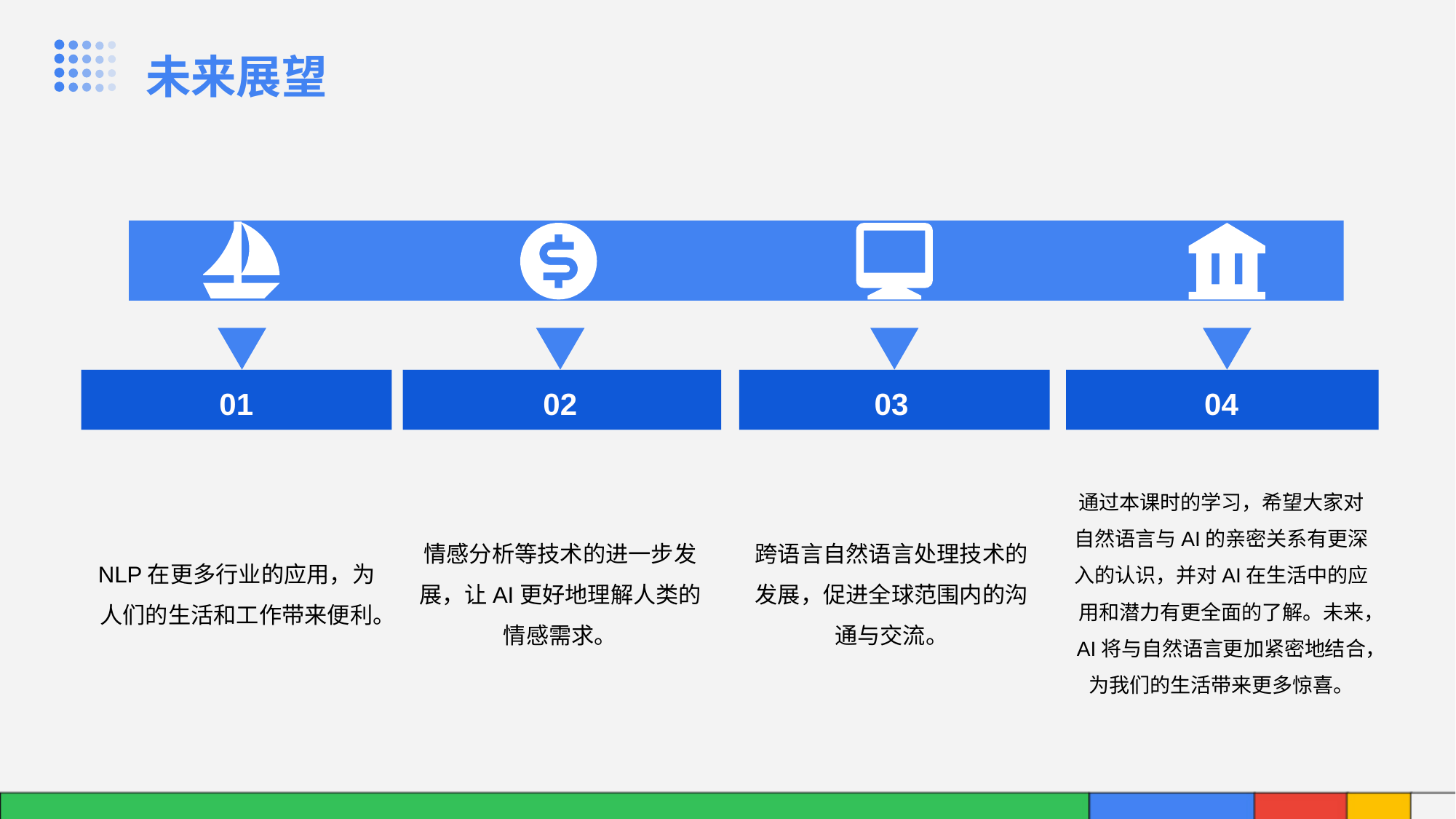

未来展望

01

02
03

04
NLP在更多行业的应用，为人们的生活和工作带来便利。
情感分析等技术的进一步发展，让AI更好地理解人类的情感需求。
跨语言自然语言处理技术的发展，促进全球范围内的沟通与交流。
通过本课时的学习，希望大家对自然语言与AI的亲密关系有更深入的认识，并对AI在生活中的应用和潜力有更全面的了解。未来，AI将与自然语言更加紧密地结合，为我们的生活带来更多惊喜。